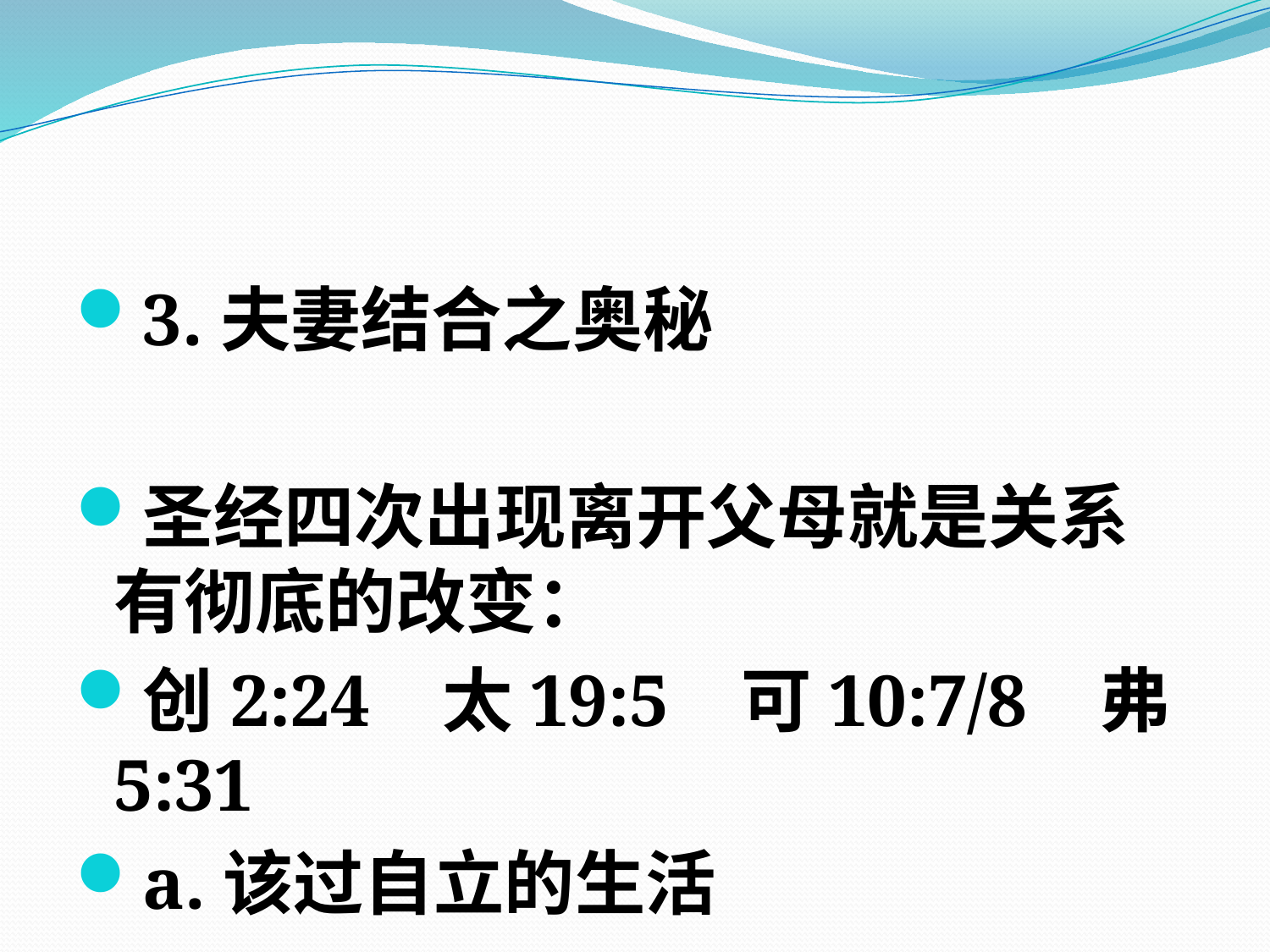

#
3.夫妻结合之奥秘

圣经四次出现离开父母就是关系有彻底的改变：
创2:24   太19:5   可10:7/8   弗5:31
a.该过自立的生活